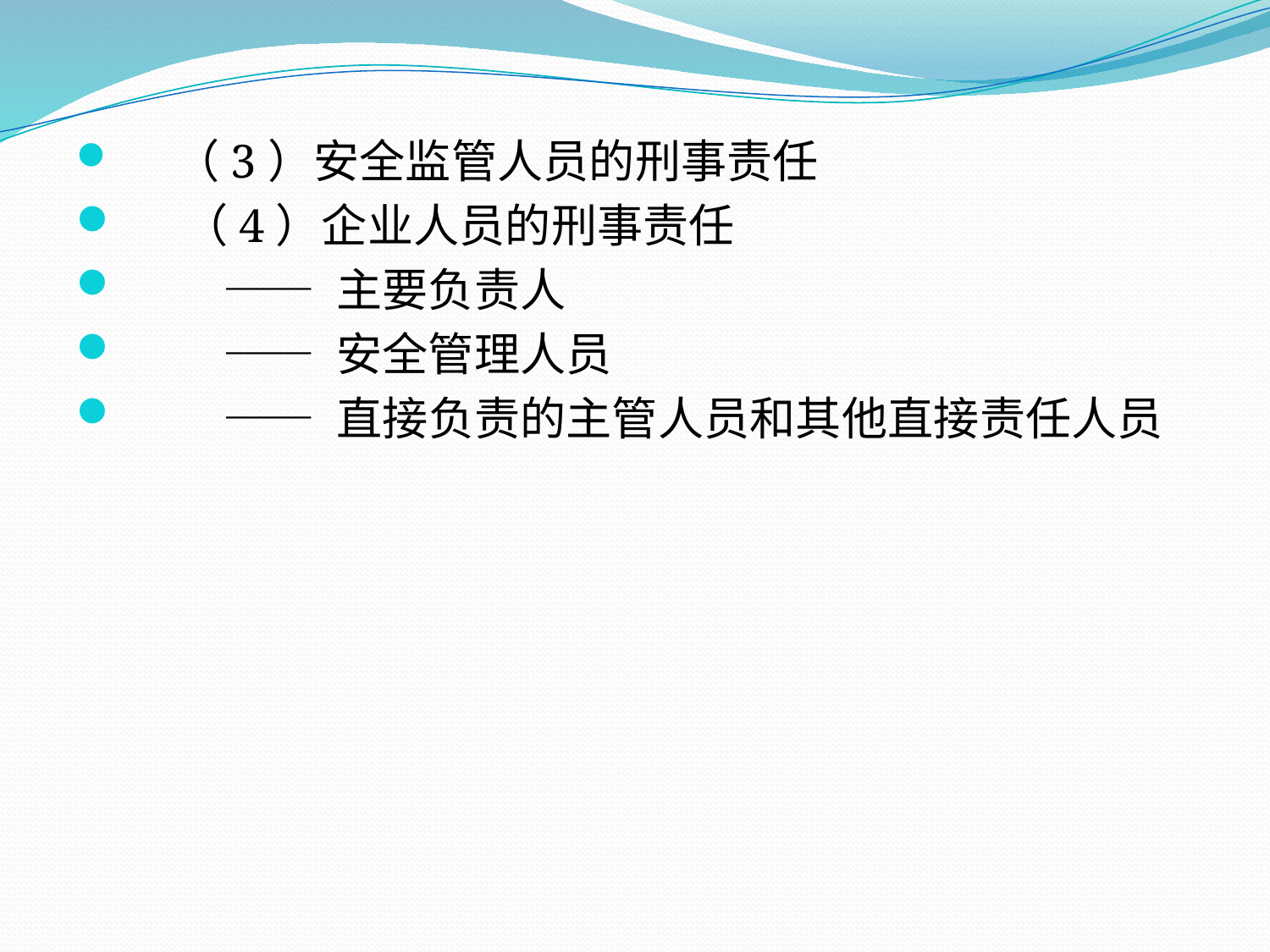

（3）安全监管人员的刑事责任
     （4）企业人员的刑事责任
          —— 主要负责人
          —— 安全管理人员
          —— 直接负责的主管人员和其他直接责任人员